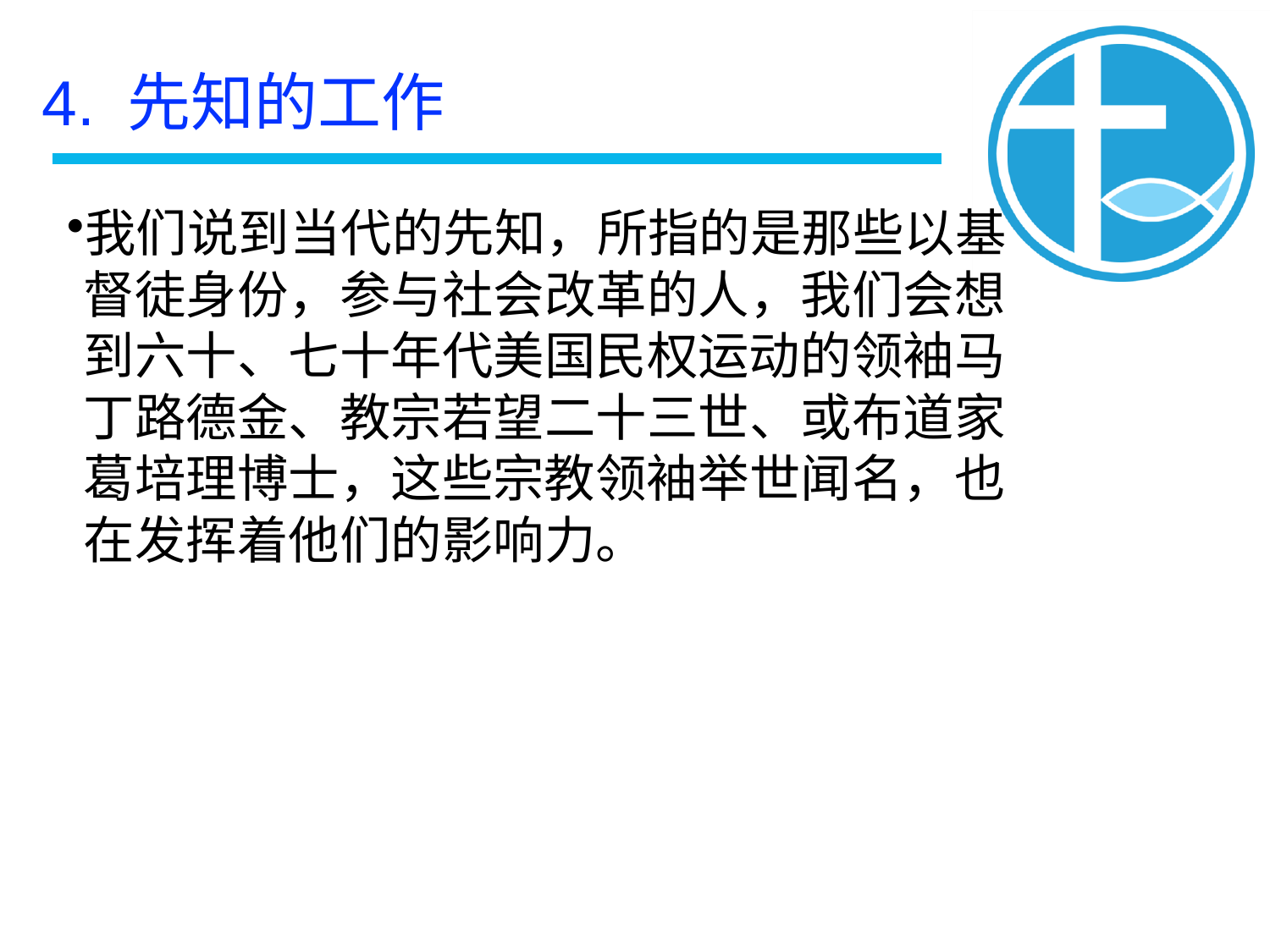

4. 先知的工作
我们说到当代的先知，所指的是那些以基督徒身份，参与社会改革的人，我们会想到六十、七十年代美国民权运动的领袖马丁路德金、教宗若望二十三世、或布道家葛培理博士，这些宗教领袖举世闻名，也在发挥着他们的影响力。